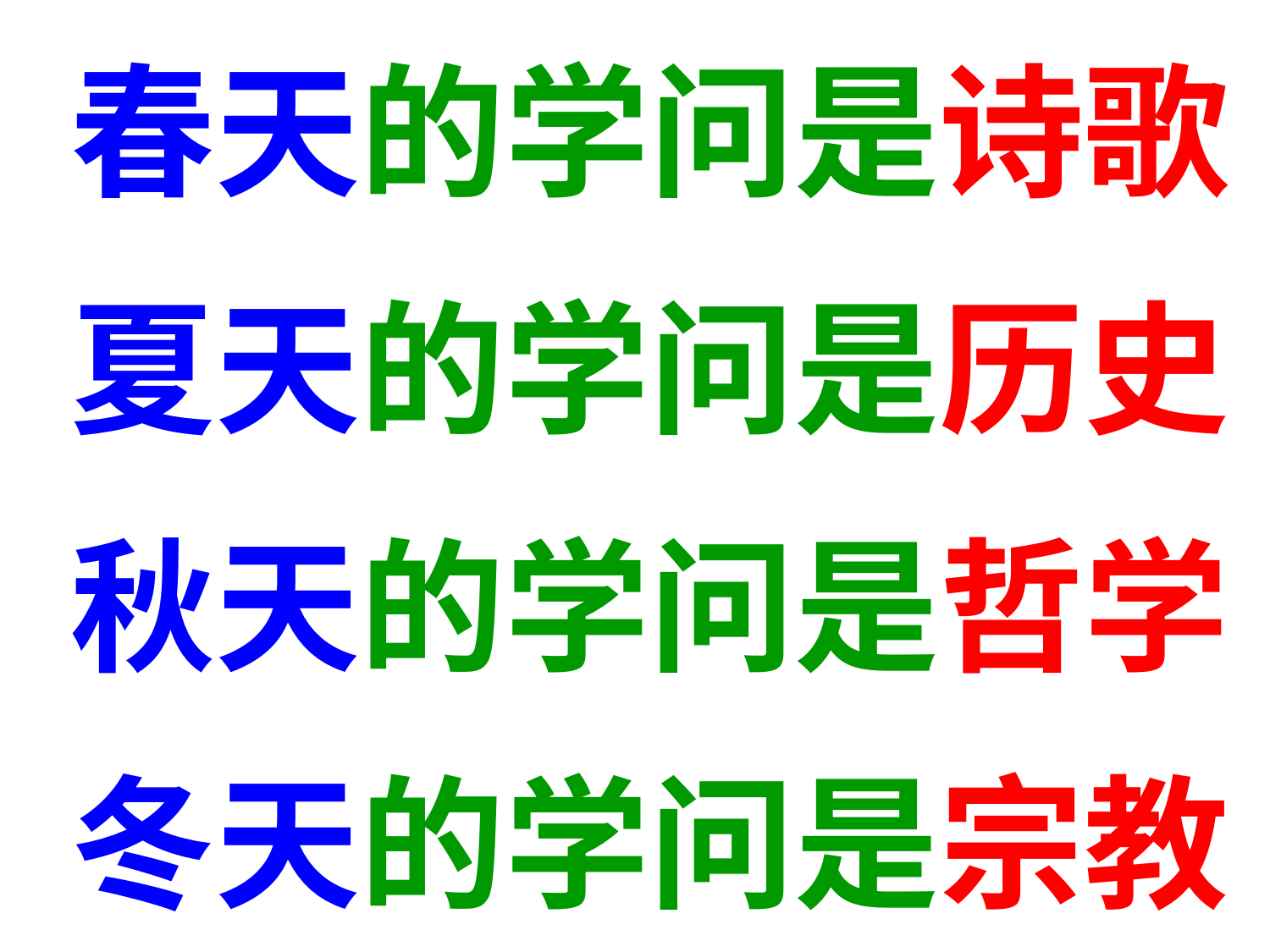

春天的学问是诗歌
 夏天的学问是历史
 秋天的学问是哲学
 冬天的学问是宗教